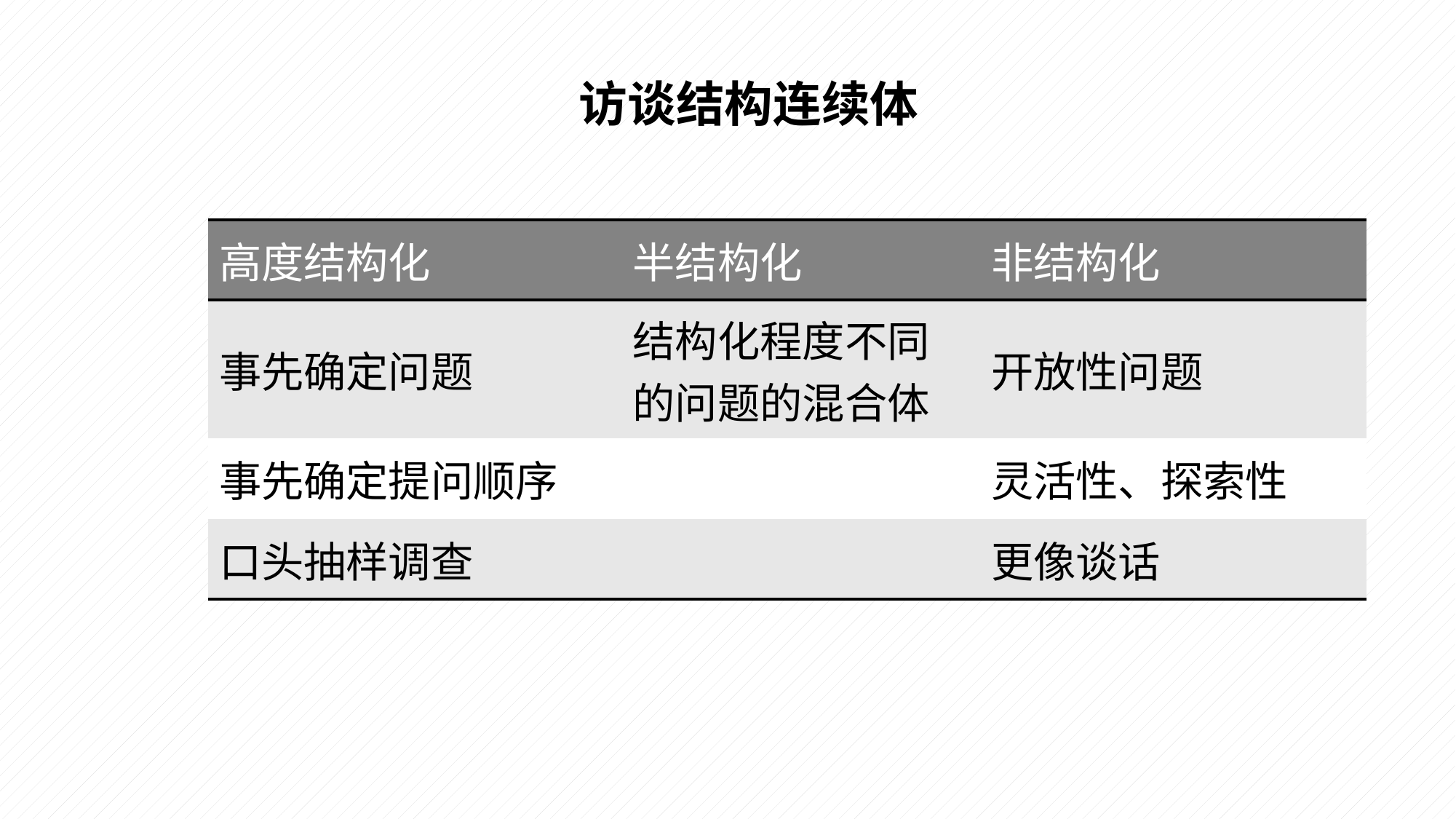

访谈结构连续体
| 高度结构化 | 半结构化 | 非结构化 |
| --- | --- | --- |
| 事先确定问题 | 结构化程度不同的问题的混合体 | 开放性问题 |
| 事先确定提问顺序 |  | 灵活性、探索性 |
| 口头抽样调查 |  | 更像谈话 |